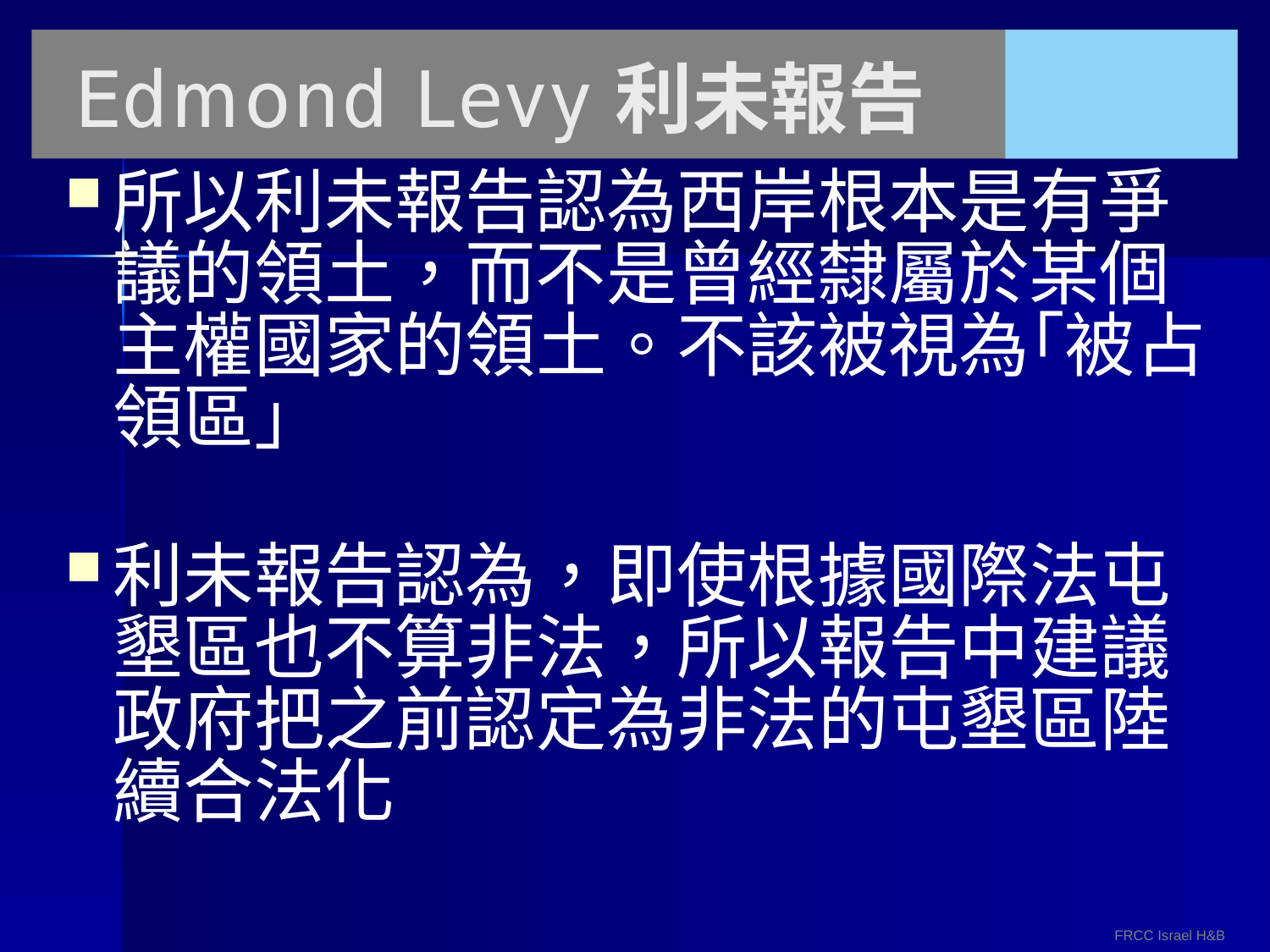

# Edmond Levy利未報告

所以利未報告認為西岸根本是有爭議的領土，而不是曾經隸屬於某個主權國家的領土。不該被視為｢被占領區｣

利未報告認為，即使根據國際法屯墾區也不算非法，所以報告中建議政府把之前認定為非法的屯墾區陸續合法化